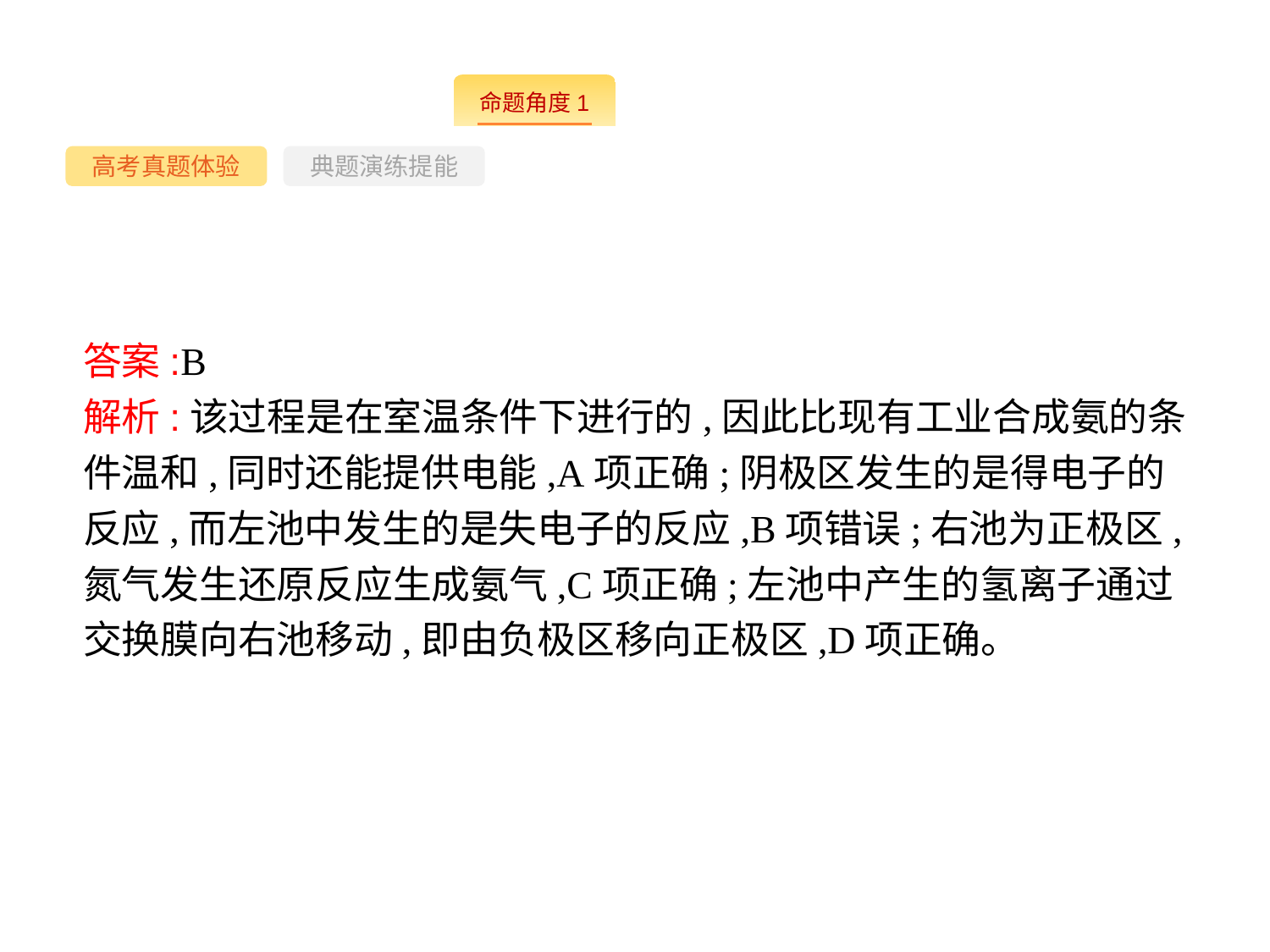

-4-
高考真题体验
典题演练提能
答案:B
解析:该过程是在室温条件下进行的,因此比现有工业合成氨的条件温和,同时还能提供电能,A项正确;阴极区发生的是得电子的反应,而左池中发生的是失电子的反应,B项错误;右池为正极区,氮气发生还原反应生成氨气,C项正确;左池中产生的氢离子通过交换膜向右池移动,即由负极区移向正极区,D项正确。